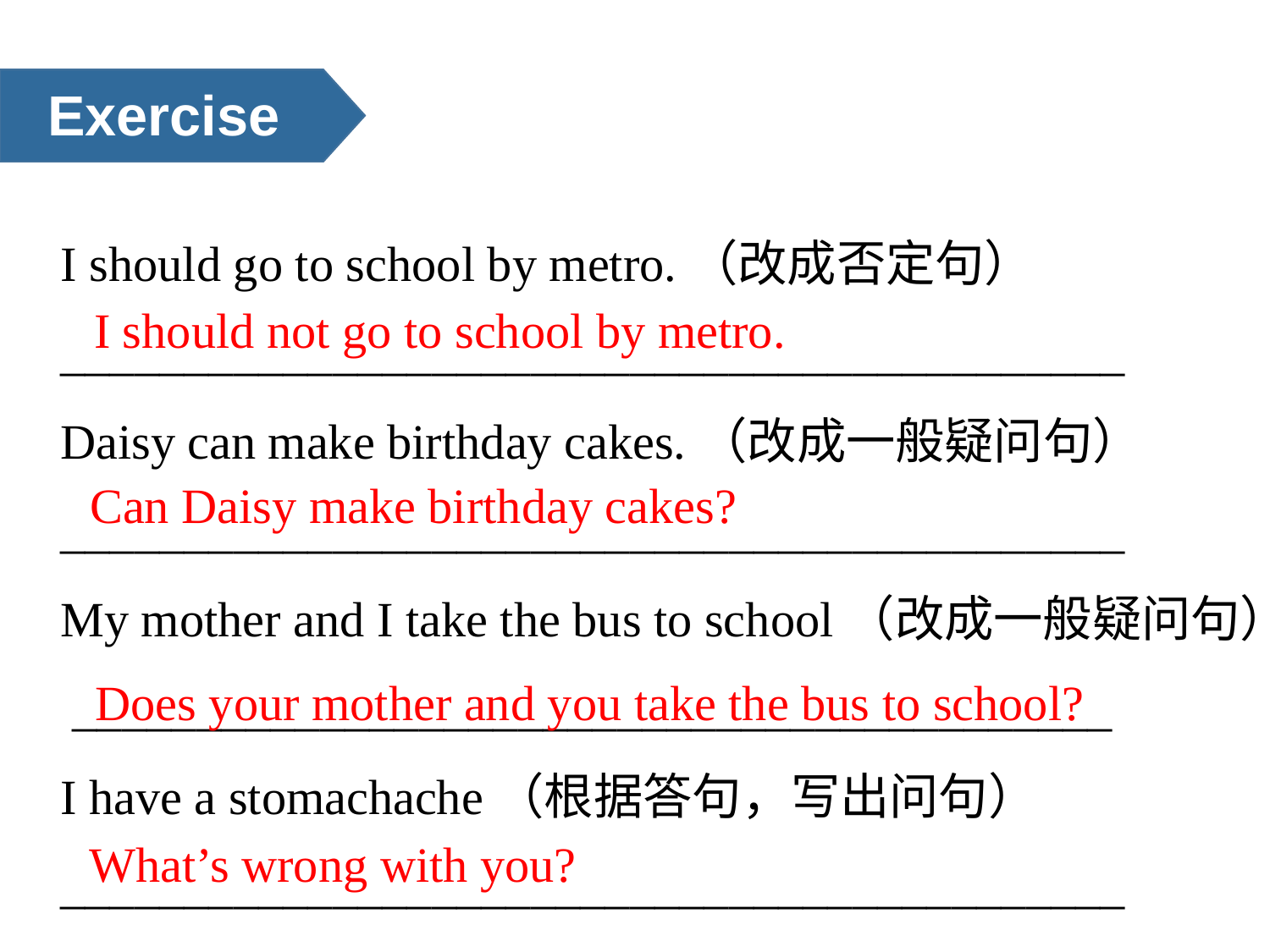

Exercise
I should go to school by metro.（改成否定句）
___________________________________________
Daisy can make birthday cakes.（改成一般疑问句）
___________________________________________
My mother and I take the bus to school（改成一般疑问句）
 __________________________________________
I have a stomachache（根据答句，写出问句）
___________________________________________
I should not go to school by metro.
Can Daisy make birthday cakes?
Does your mother and you take the bus to school?
What’s wrong with you?